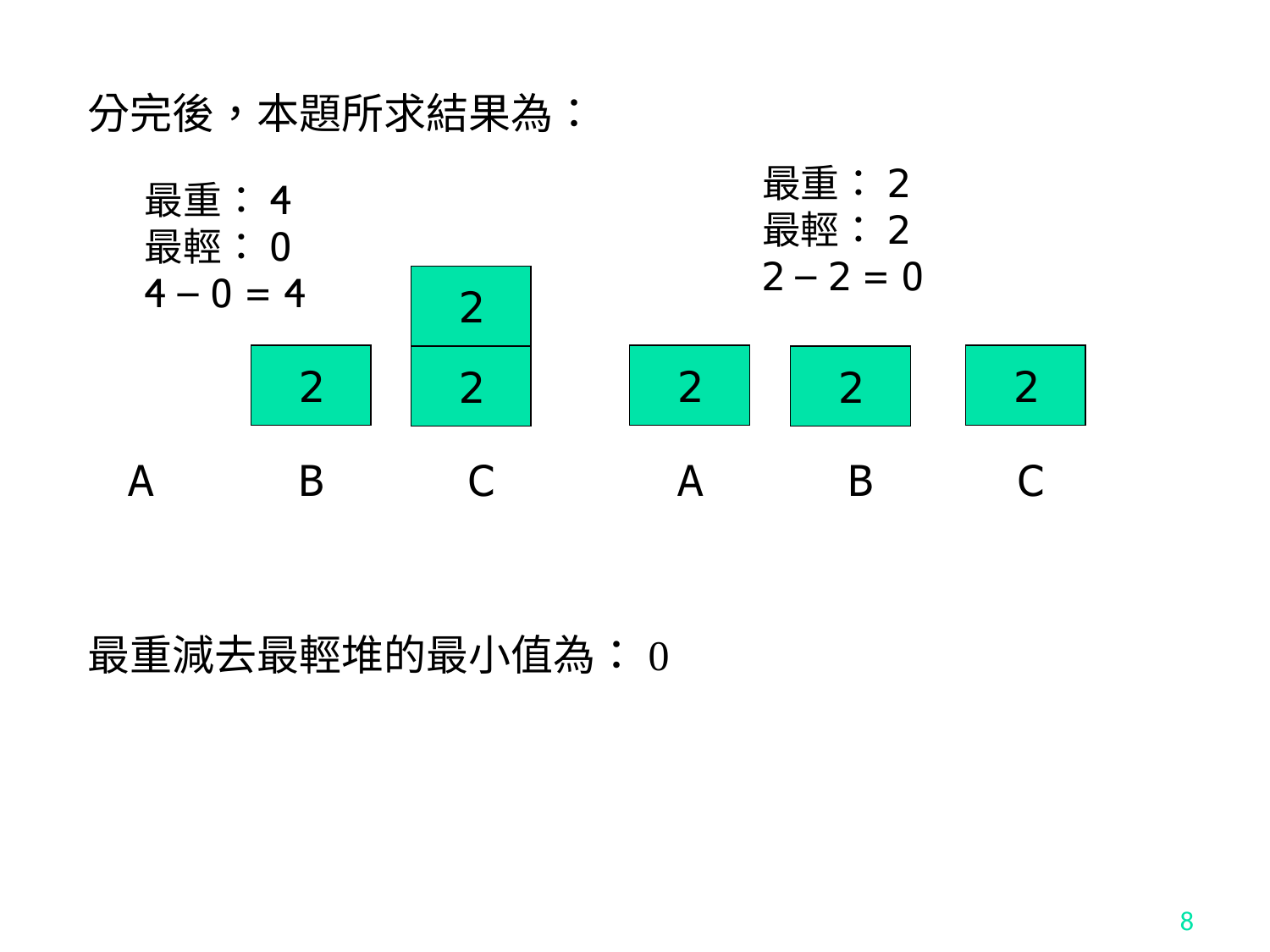

分完後，本題所求結果為：

最重減去最輕堆的最小值為：0
最重：2
最輕：2
2 – 2 = 0
最重：4
最輕：0
4 – 0 = 4
2
2
2
2
2
2
C
B
C
A
B
A
8